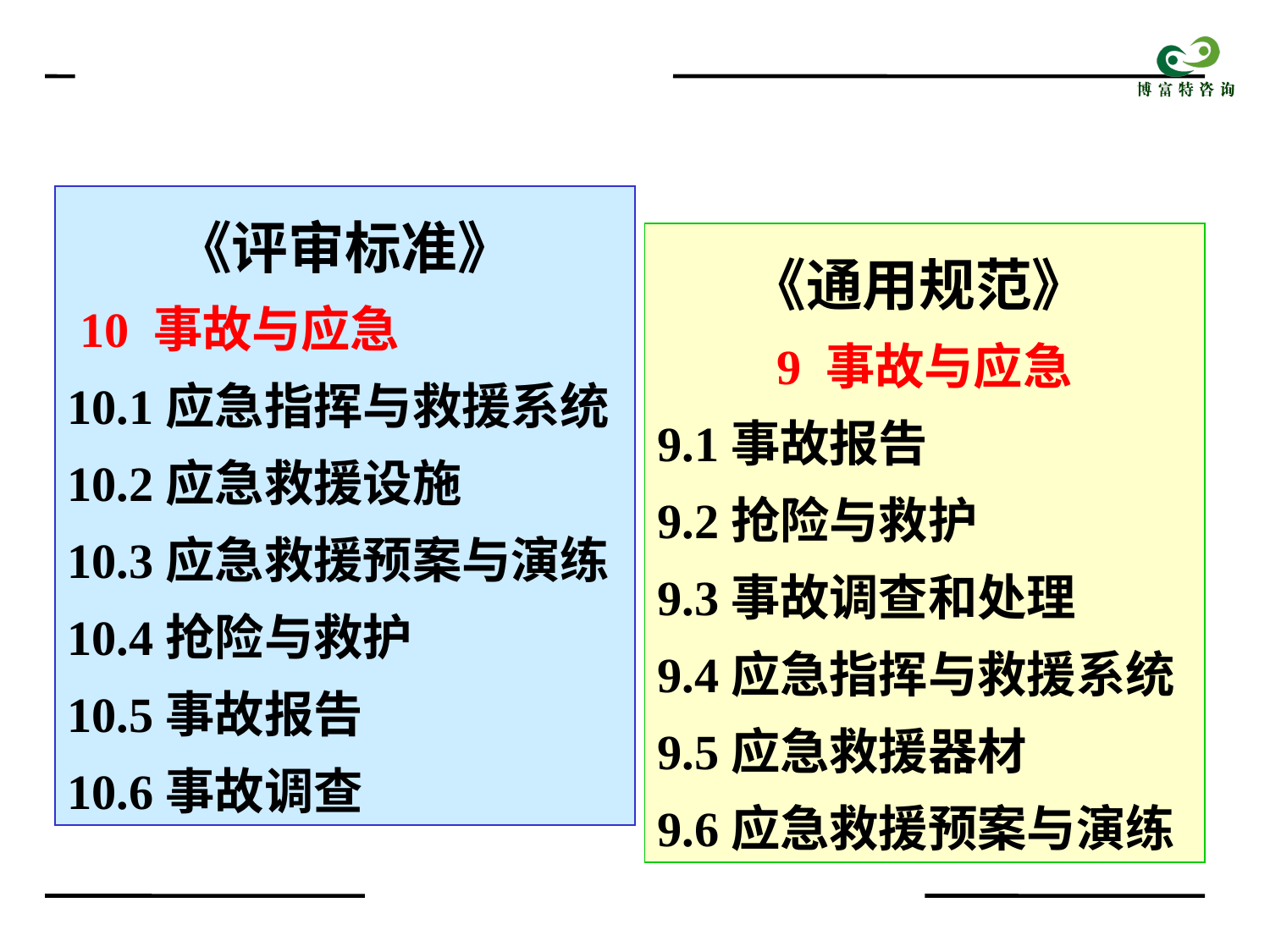

《评审标准》
 10 事故与应急
10.1应急指挥与救援系统
10.2应急救援设施
10.3应急救援预案与演练
10.4抢险与救护
10.5事故报告
10.6事故调查
《通用规范》
9 事故与应急
9.1事故报告
9.2抢险与救护
9.3事故调查和处理
9.4应急指挥与救援系统
9.5应急救援器材
9.6应急救援预案与演练